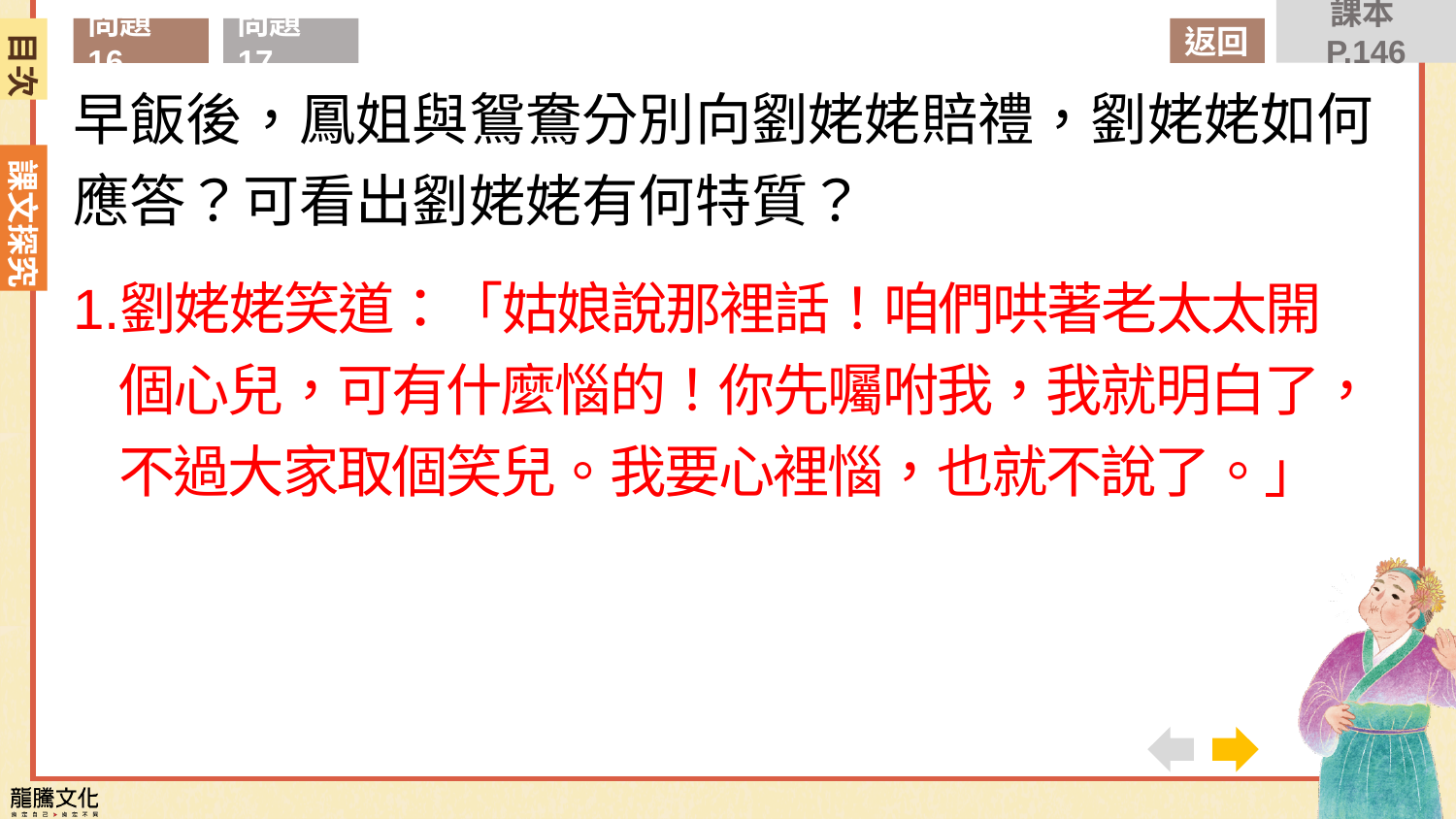

課本P.146
問題17
目次
問題16
返回
早飯後，鳳姐與鴛鴦分別向劉姥姥賠禮，劉姥姥如何應答？可看出劉姥姥有何特質？
劉姥姥笑道：「姑娘說那裡話！咱們哄著老太太開個心兒，可有什麼惱的！你先囑咐我，我就明白了，不過大家取個笑兒。我要心裡惱，也就不說了。」